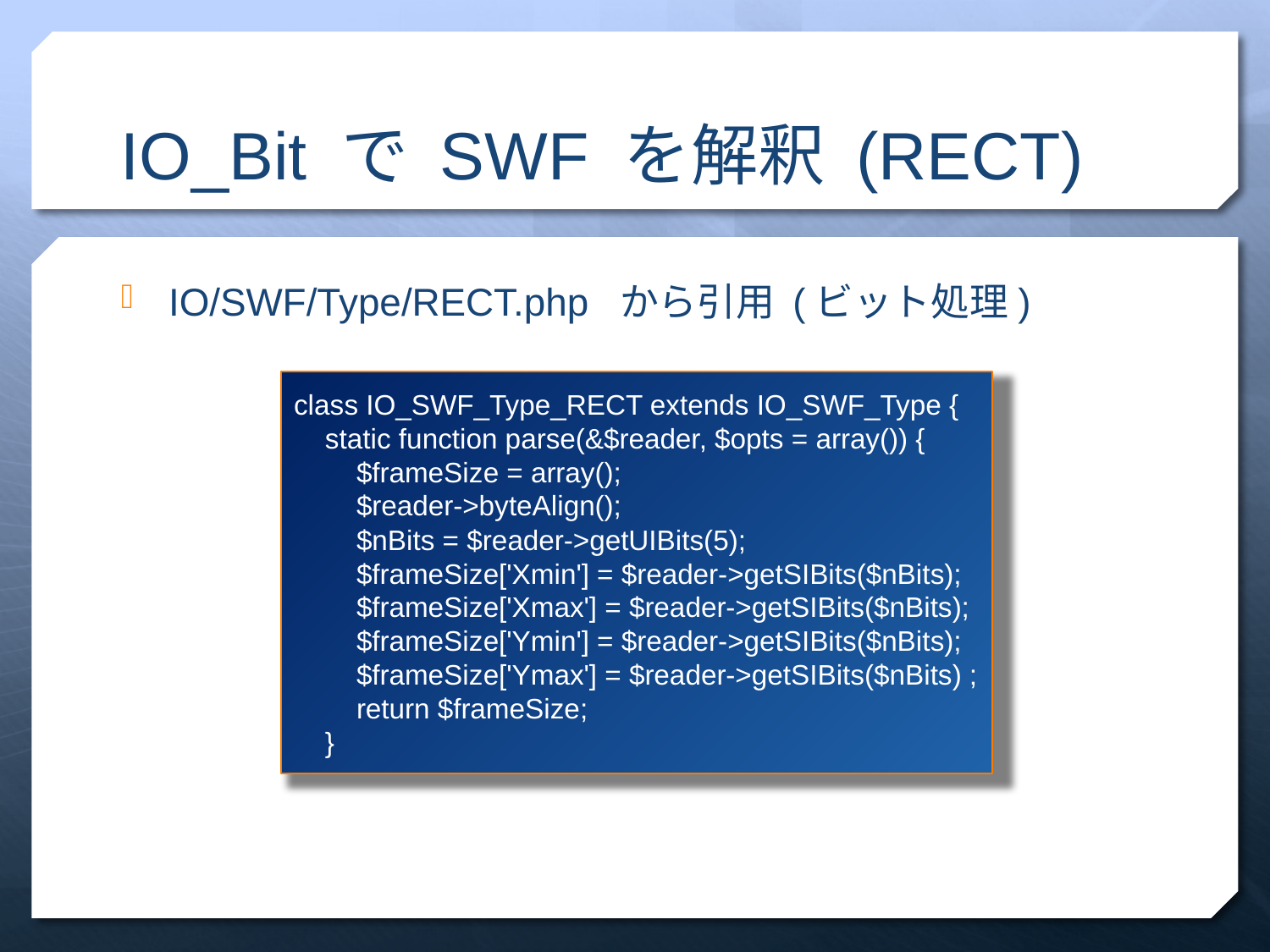

# IO_Bit で SWF を解釈 (RECT)
IO/SWF/Type/RECT.php  から引用 (ビット処理)

class IO_SWF_Type_RECT extends IO_SWF_Type {
    static function parse(&$reader, $opts = array()) {
        $frameSize = array();
        $reader->byteAlign();
        $nBits = $reader->getUIBits(5);
        $frameSize['Xmin'] = $reader->getSIBits($nBits);
        $frameSize['Xmax'] = $reader->getSIBits($nBits);
        $frameSize['Ymin'] = $reader->getSIBits($nBits);
        $frameSize['Ymax'] = $reader->getSIBits($nBits) ;
        return $frameSize;
    }